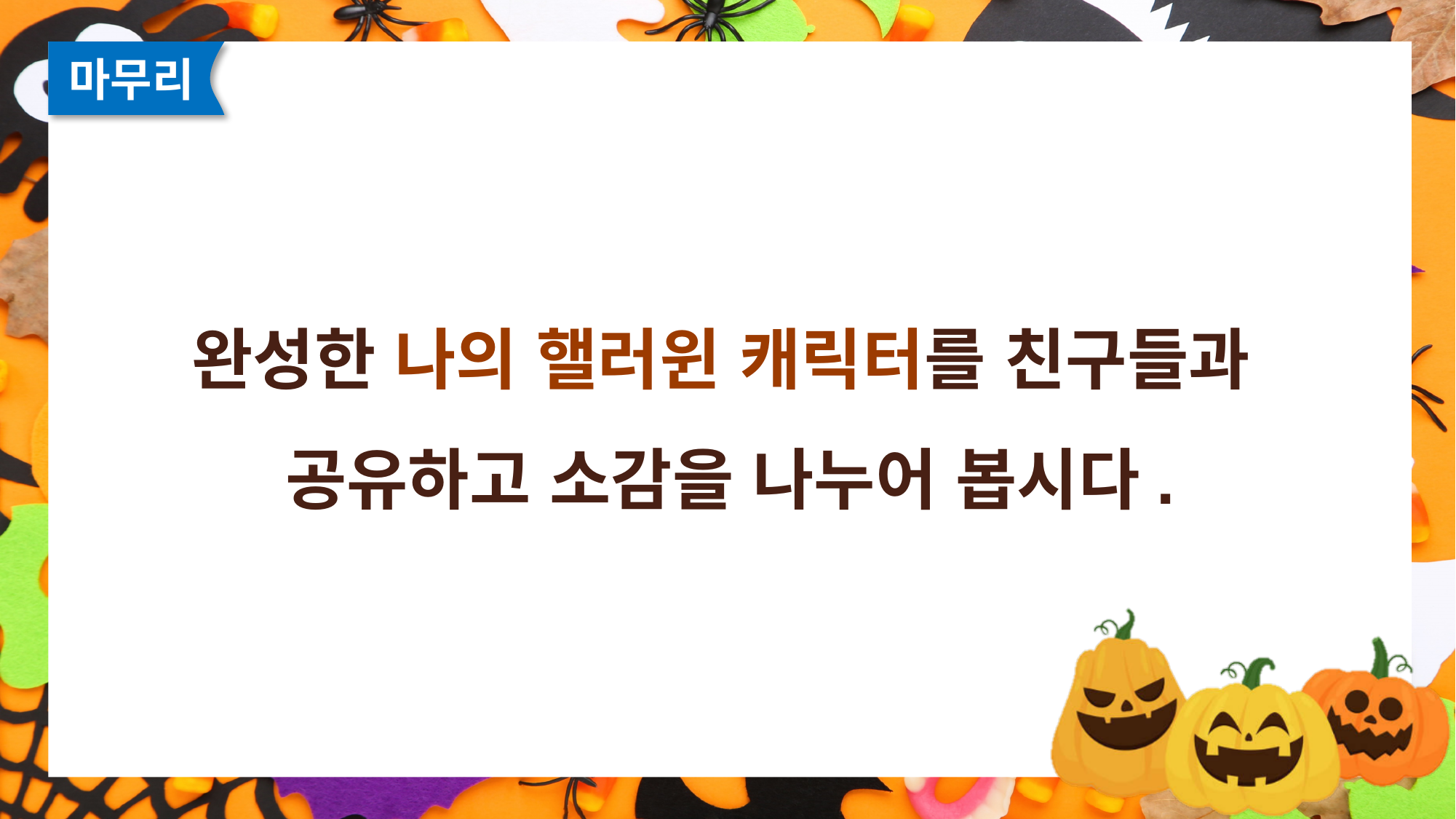

마무리
완성한 나의 핼러윈 캐릭터를 친구들과
공유하고 소감을 나누어 봅시다.